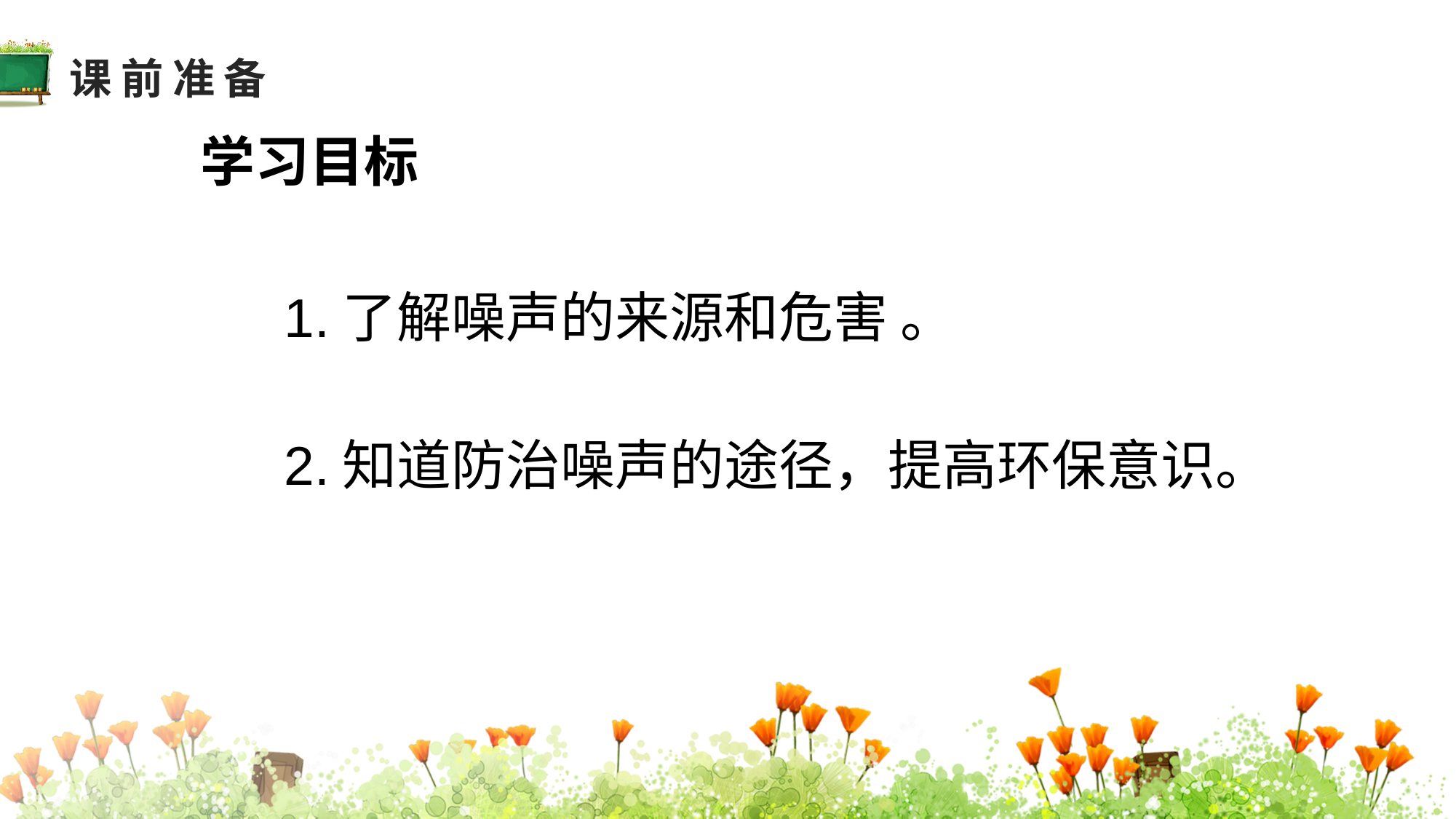

课前准备
学习目标
教学分析
1.了解噪声的来源和危害 。
2.知道防治噪声的途径，提高环保意识。